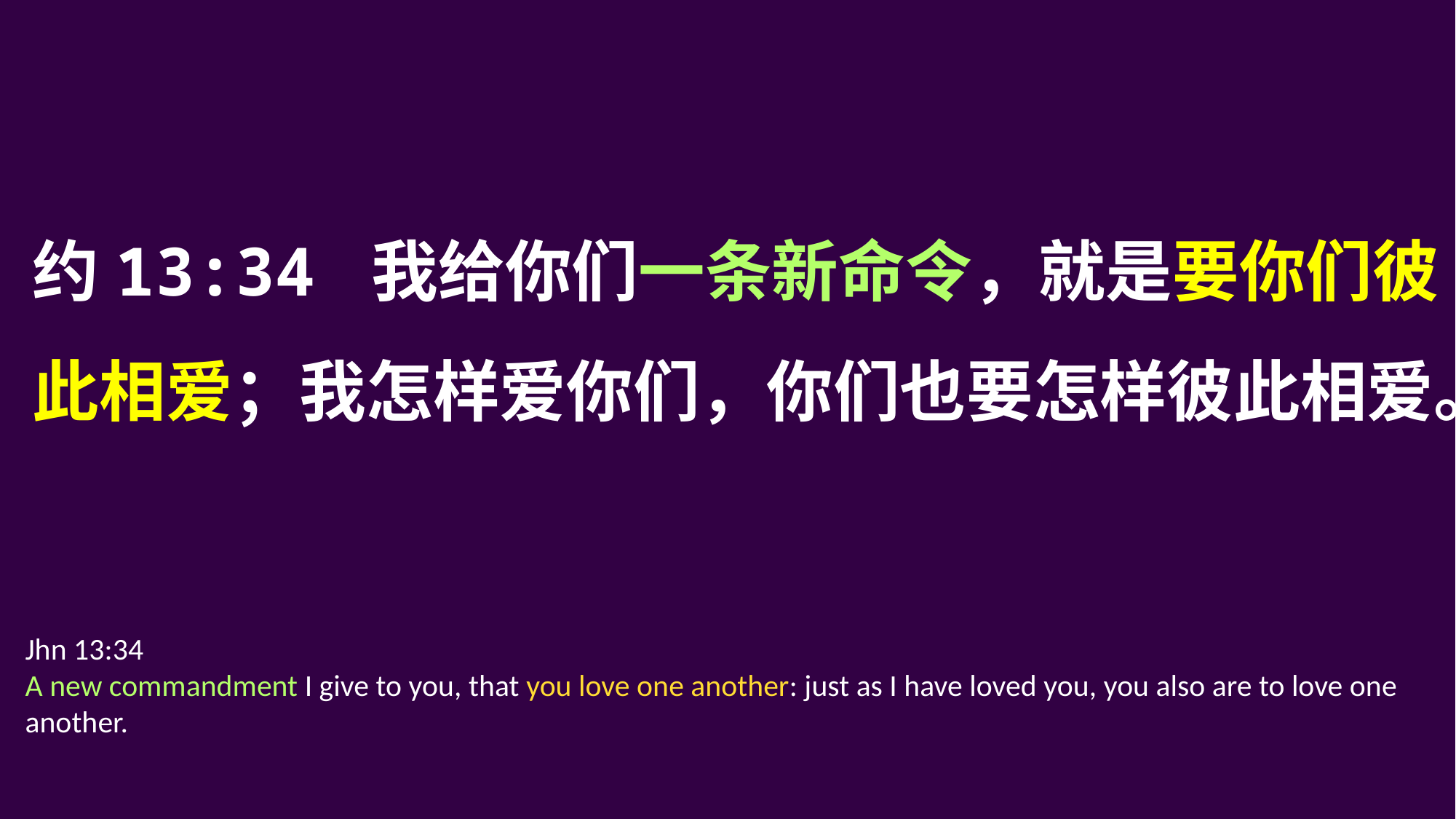

约13:34 我给你们一条新命令，就是要你们彼此相爱；我怎样爱你们，你们也要怎样彼此相爱。
Jhn 13:34
A new commandment I give to you, that you love one another: just as I have loved you, you also are to love one another.